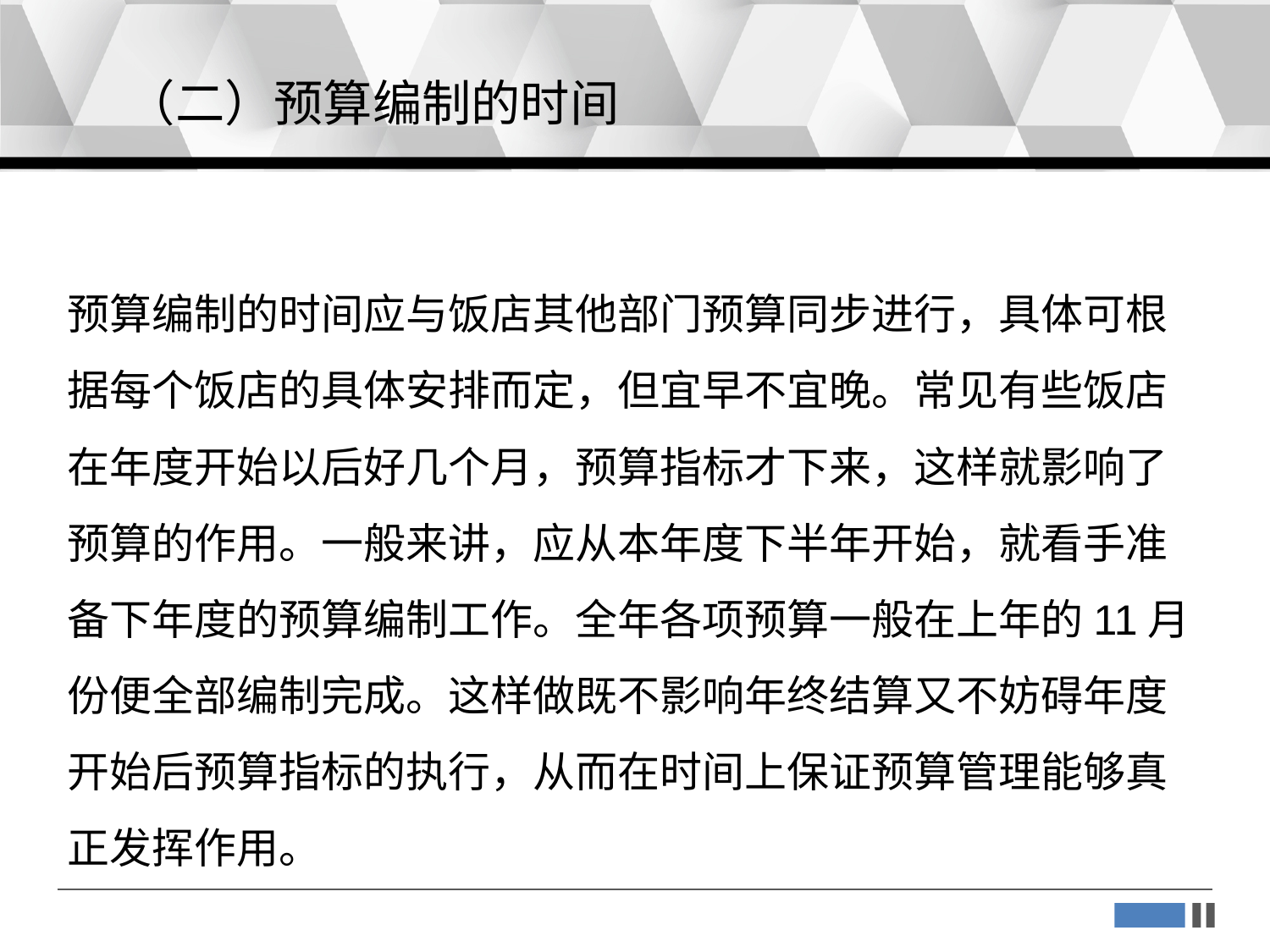

（二）预算编制的时间
预算编制的时间应与饭店其他部门预算同步进行，具体可根据每个饭店的具体安排而定，但宜早不宜晚。常见有些饭店在年度开始以后好几个月，预算指标才下来，这样就影响了预算的作用。一般来讲，应从本年度下半年开始，就看手准备下年度的预算编制工作。全年各项预算一般在上年的11月份便全部编制完成。这样做既不影响年终结算又不妨碍年度开始后预算指标的执行，从而在时间上保证预算管理能够真正发挥作用。